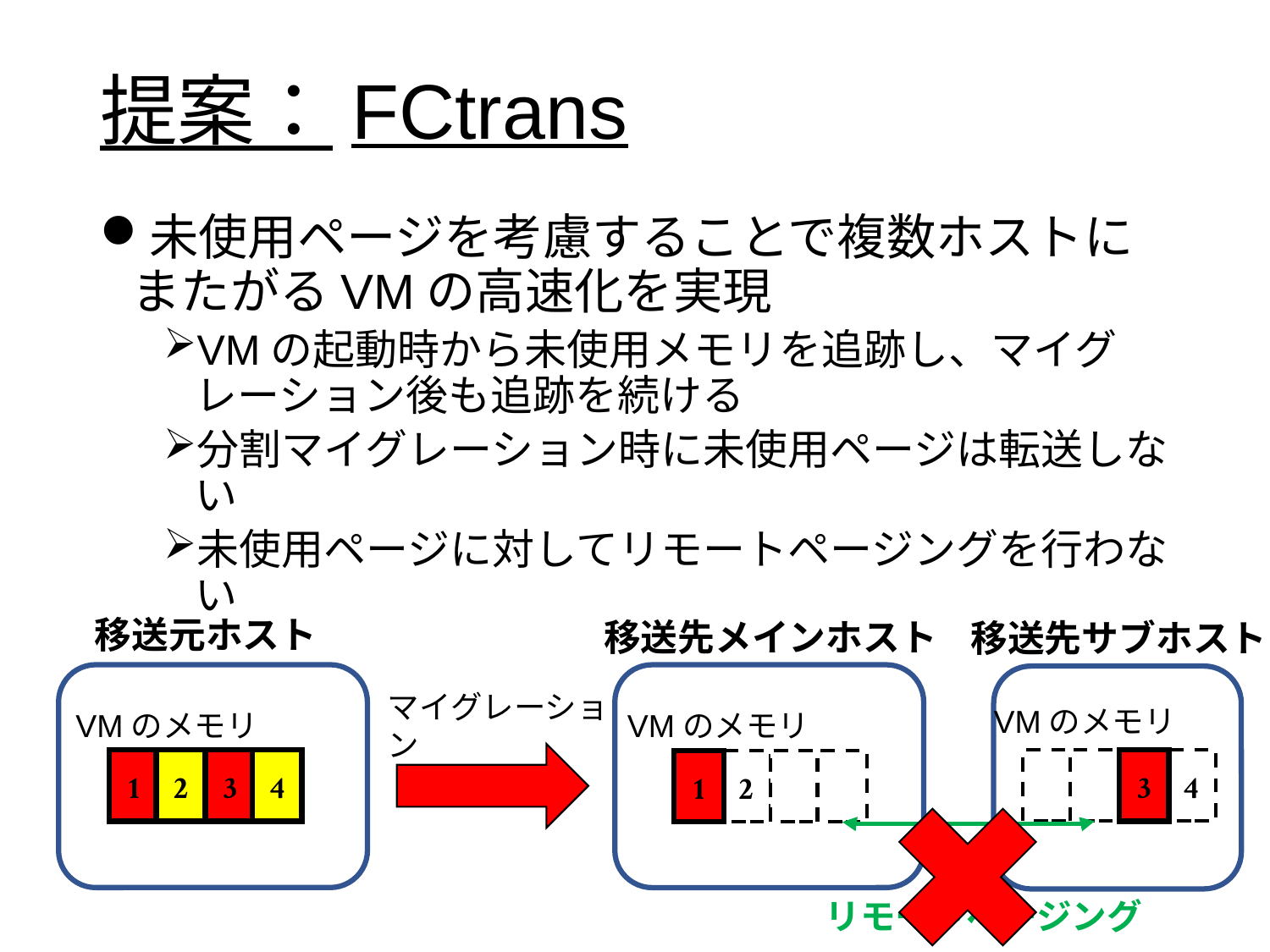

# 提案：FCtrans
未使用ページを考慮することで複数ホストにまたがるVMの高速化を実現
VMの起動時から未使用メモリを追跡し、マイグレーション後も追跡を続ける
分割マイグレーション時に未使用ページは転送しない
未使用ページに対してリモートページングを行わない

移送元ホスト
移送先メインホスト
移送先サブホスト

マイグレーション
VMのメモリ
VMのメモリ
VMのメモリ

1
2
3
4

3
4
1
2

リモートページング